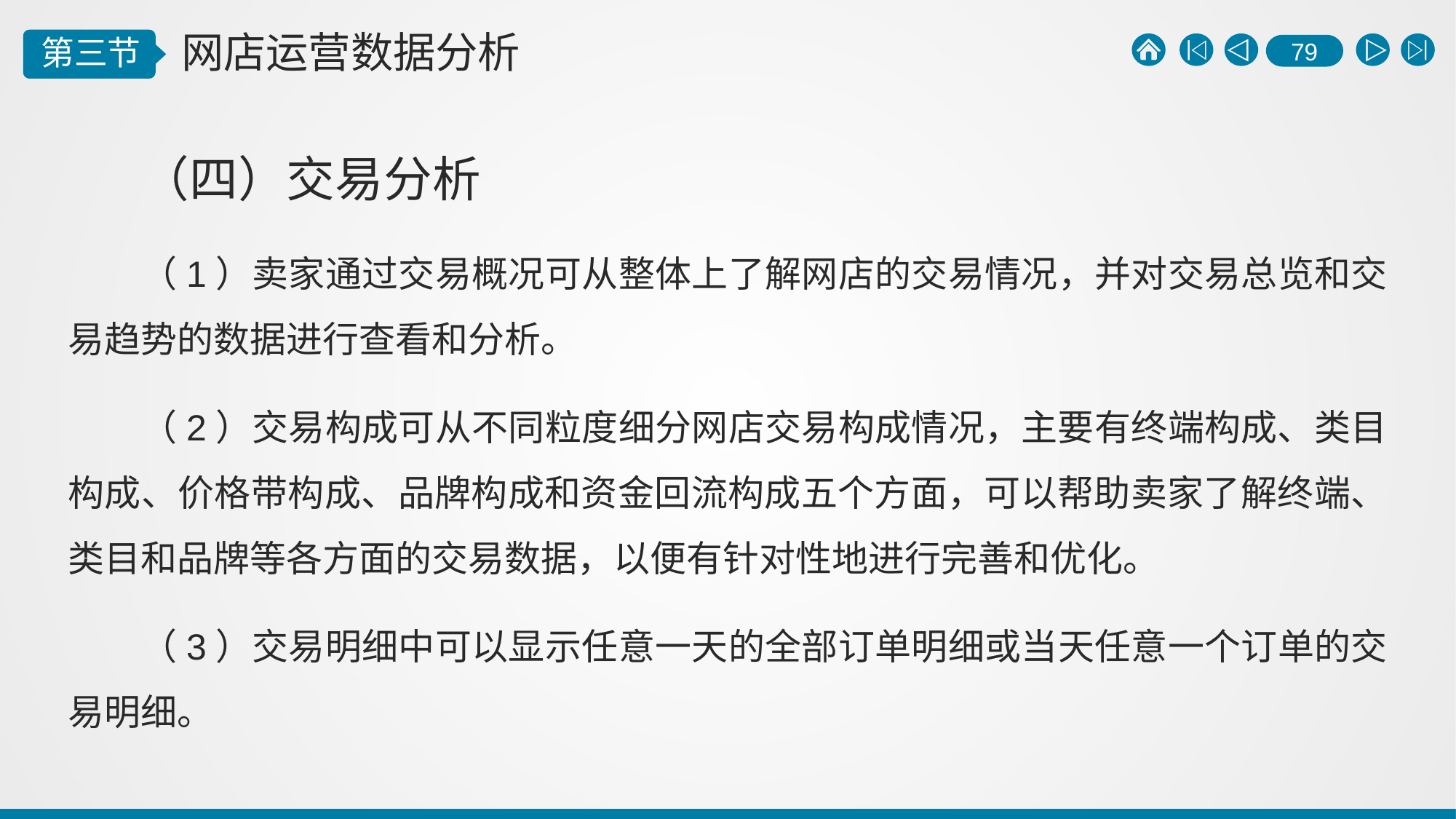

（四）交易分析
（1）卖家通过交易概况可从整体上了解网店的交易情况，并对交易总览和交易趋势的数据进行查看和分析。
（2）交易构成可从不同粒度细分网店交易构成情况，主要有终端构成、类目构成、价格带构成、品牌构成和资金回流构成五个方面，可以帮助卖家了解终端、类目和品牌等各方面的交易数据，以便有针对性地进行完善和优化。
（3）交易明细中可以显示任意一天的全部订单明细或当天任意一个订单的交易明细。